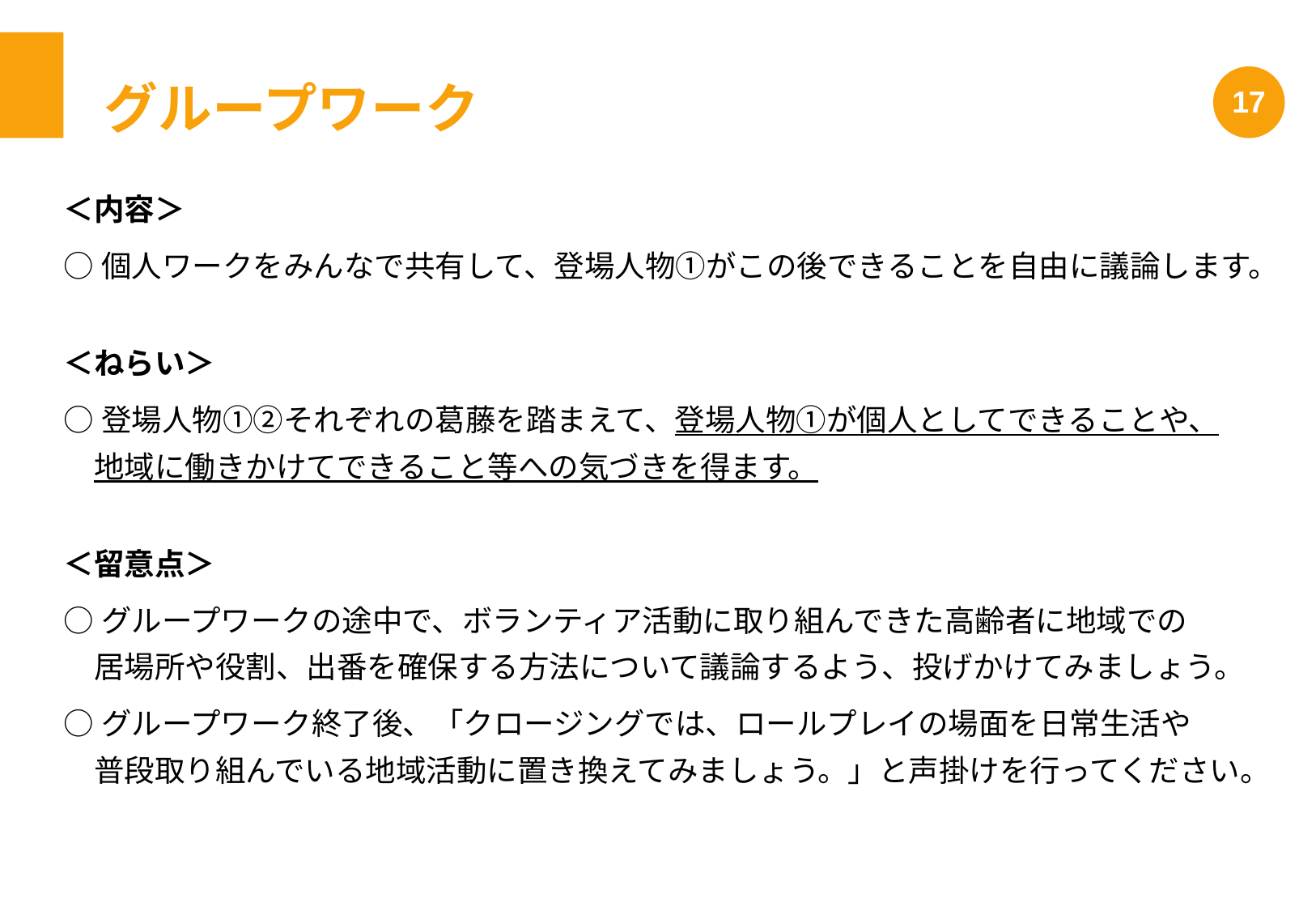

グループワーク
17
＜内容＞
○個人ワークをみんなで共有して、登場人物①がこの後できることを自由に議論します。
＜ねらい＞
○登場人物①②それぞれの葛藤を踏まえて、登場人物①が個人としてできることや、
　地域に働きかけてできること等への気づきを得ます。
＜留意点＞
○グループワークの途中で、ボランティア活動に取り組んできた高齢者に地域での
　居場所や役割、出番を確保する方法について議論するよう、投げかけてみましょう。
○グループワーク終了後、「クロージングでは、ロールプレイの場面を日常生活や
　普段取り組んでいる地域活動に置き換えてみましょう。」と声掛けを行ってください。